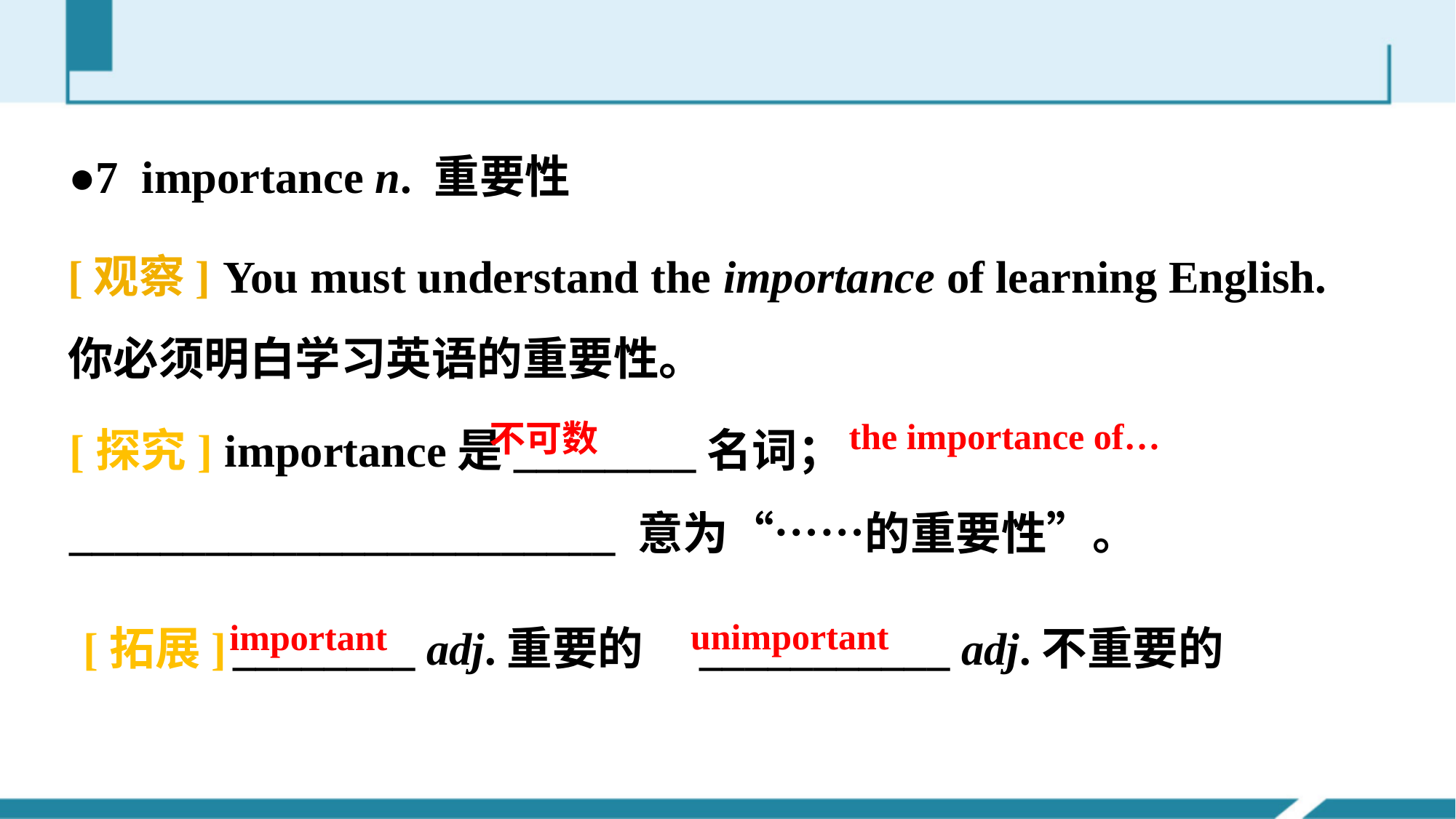

●7  importance n. 重要性
[观察] You must understand the importance of learning English.
你必须明白学习英语的重要性。
[探究] importance是________名词； ________________________ 意为“……的重要性”。
the importance of…
不可数
[拓展] ________ adj.重要的　___________ adj.不重要的
unimportant
important